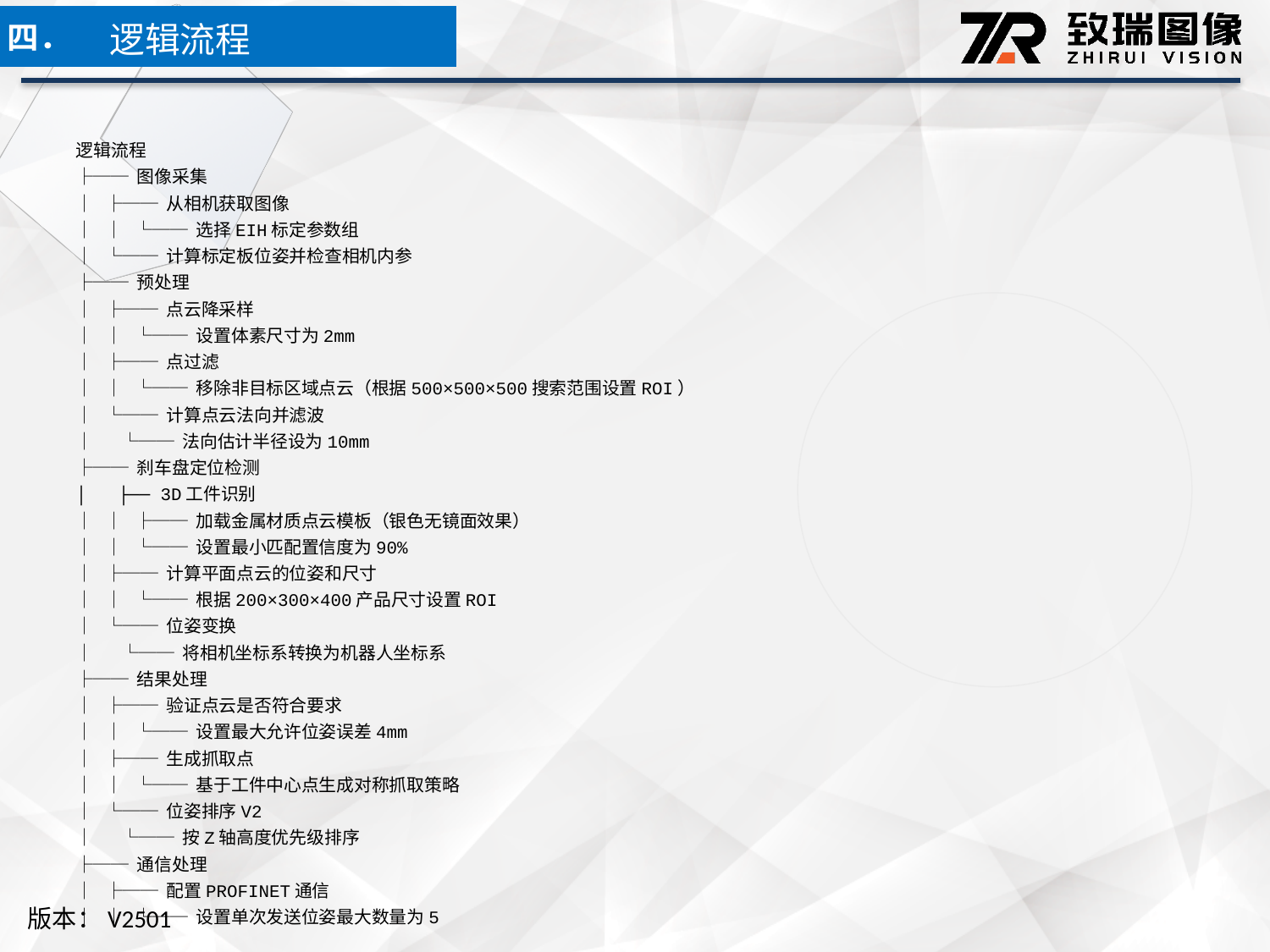

逻辑流程
四．

逻辑流程
├── 图像采集
│   ├── 从相机获取图像
│   │   └── 选择EIH标定参数组
│   └── 计算标定板位姿并检查相机内参
├── 预处理
│   ├── 点云降采样
│   │   └── 设置体素尺寸为2mm
│   ├── 点过滤
│   │   └── 移除非目标区域点云（根据500×500×500搜索范围设置ROI）
│   └── 计算点云法向并滤波
│       └── 法向估计半径设为10mm
├── 刹车盘定位检测
│   ├── 3D工件识别
│   │   ├── 加载金属材质点云模板（银色无镜面效果）
│   │   └── 设置最小匹配置信度为90%
│   ├── 计算平面点云的位姿和尺寸
│   │   └── 根据200×300×400产品尺寸设置ROI
│   └── 位姿变换
│       └── 将相机坐标系转换为机器人坐标系
├── 结果处理
│   ├── 验证点云是否符合要求
│   │   └── 设置最大允许位姿误差4mm
│   ├── 生成抓取点
│   │   └── 基于工件中心点生成对称抓取策略
│   └── 位姿排序V2
│       └── 按Z轴高度优先级排序
├── 通信处理
│   ├── 配置PROFINET通信
│   │   └── 设置单次发送位姿最大数量为5